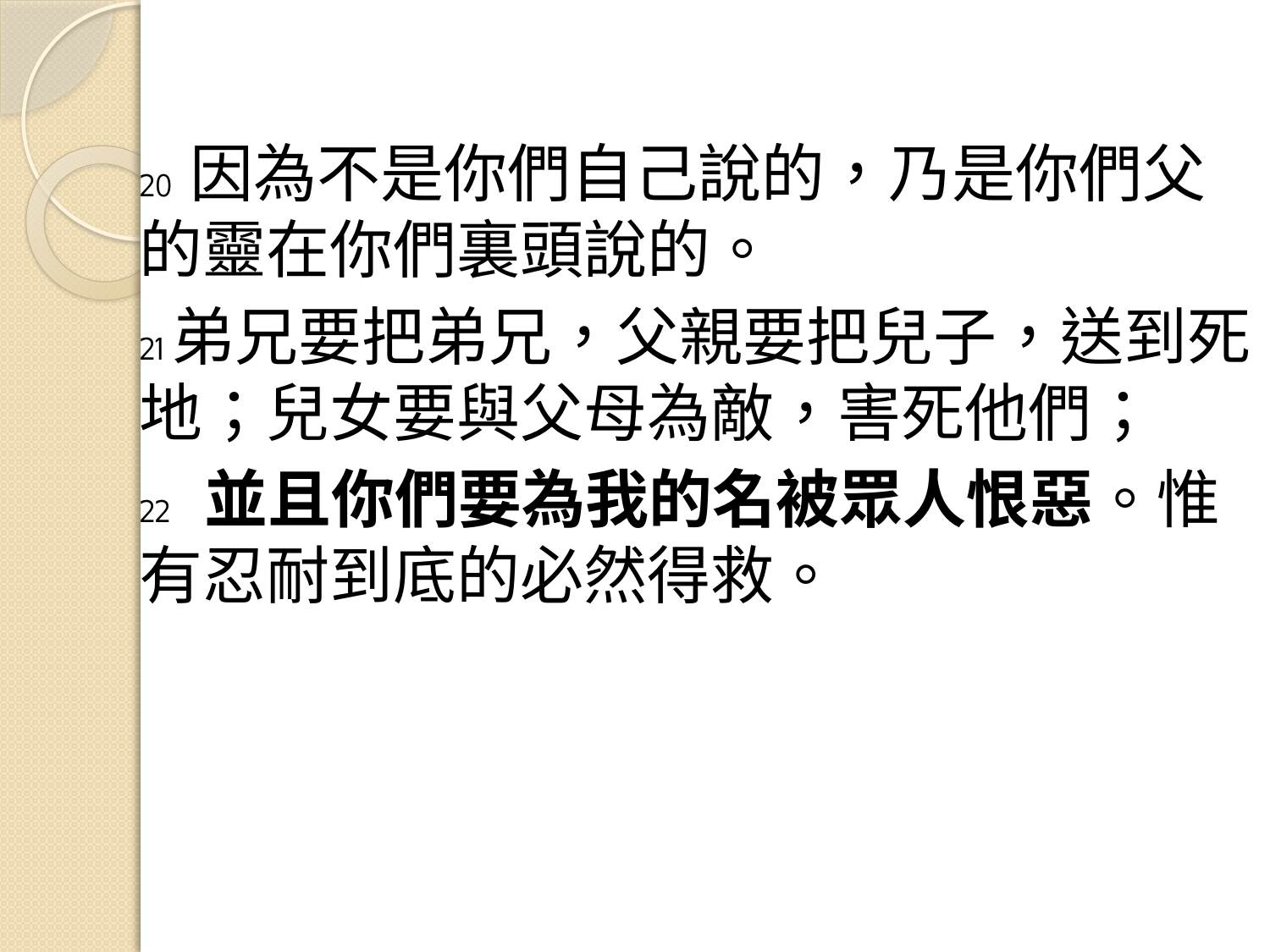

20 因為不是你們自己說的，乃是你們父的靈在你們裏頭說的。
21弟兄要把弟兄，父親要把兒子，送到死地；兒女要與父母為敵，害死他們；
22 並且你們要為我的名被眾人恨惡。惟有忍耐到底的必然得救。